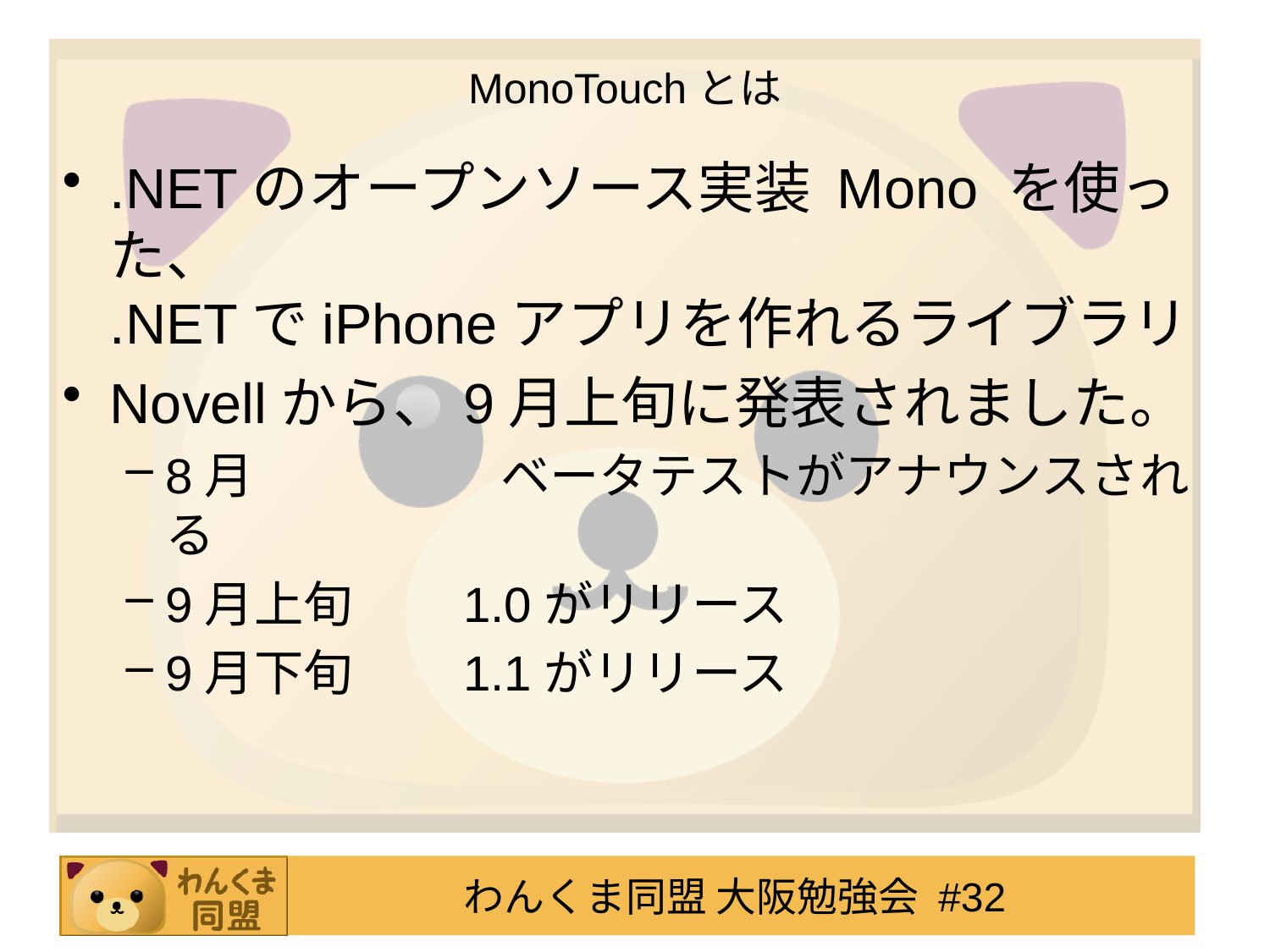

# MonoTouchとは
.NETのオープンソース実装 Mono を使った、
.NETでiPhoneアプリを作れるライブラリ
Novellから、9月上旬に発表されました。
8月　　　　　ベータテストがアナウンスされる
9月上旬　　1.0がリリース
9月下旬　　1.1がリリース